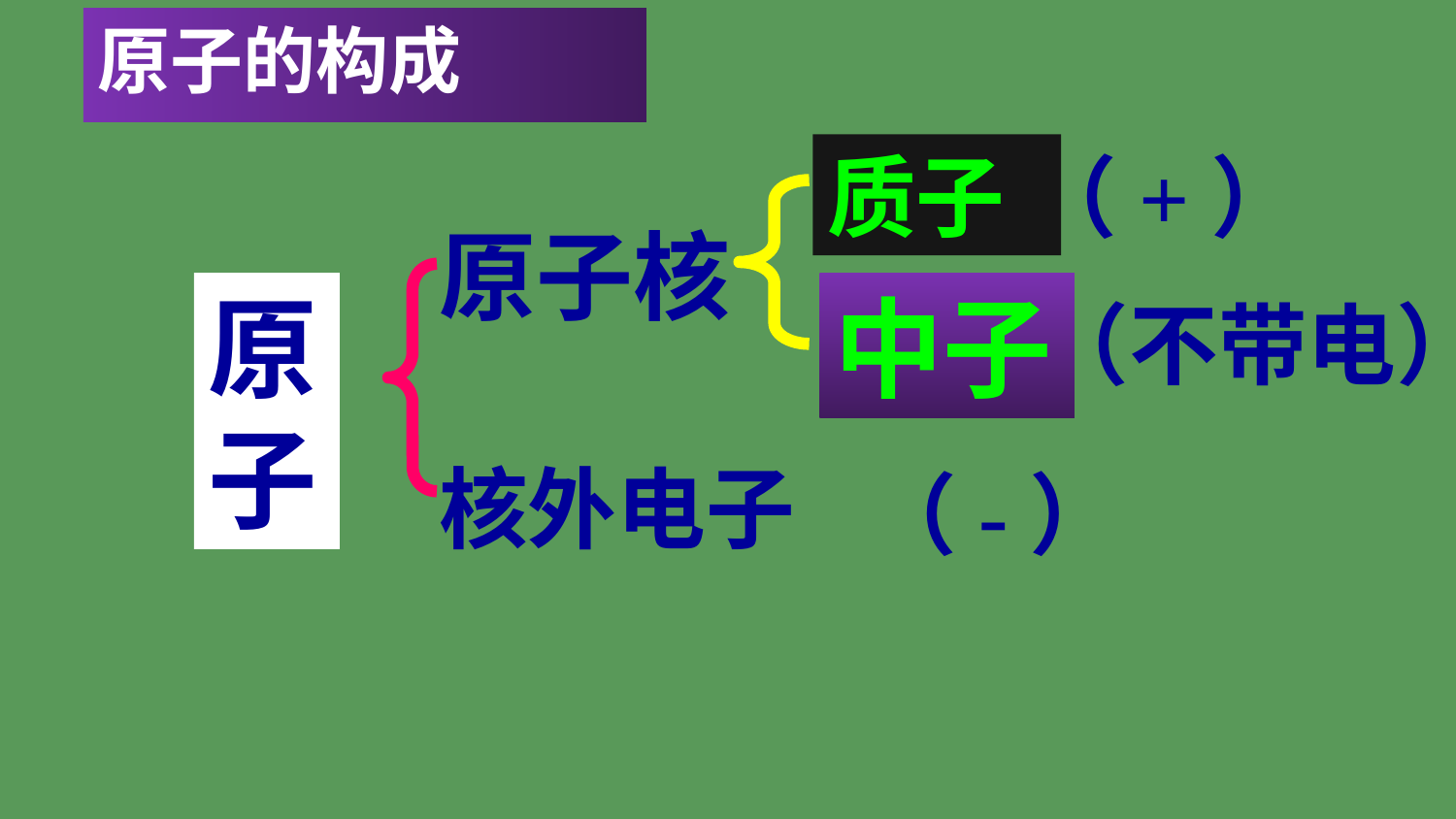

原子的构成
（+）
质子

原子核

原子
中子
（不带电）
核外电子
（-）